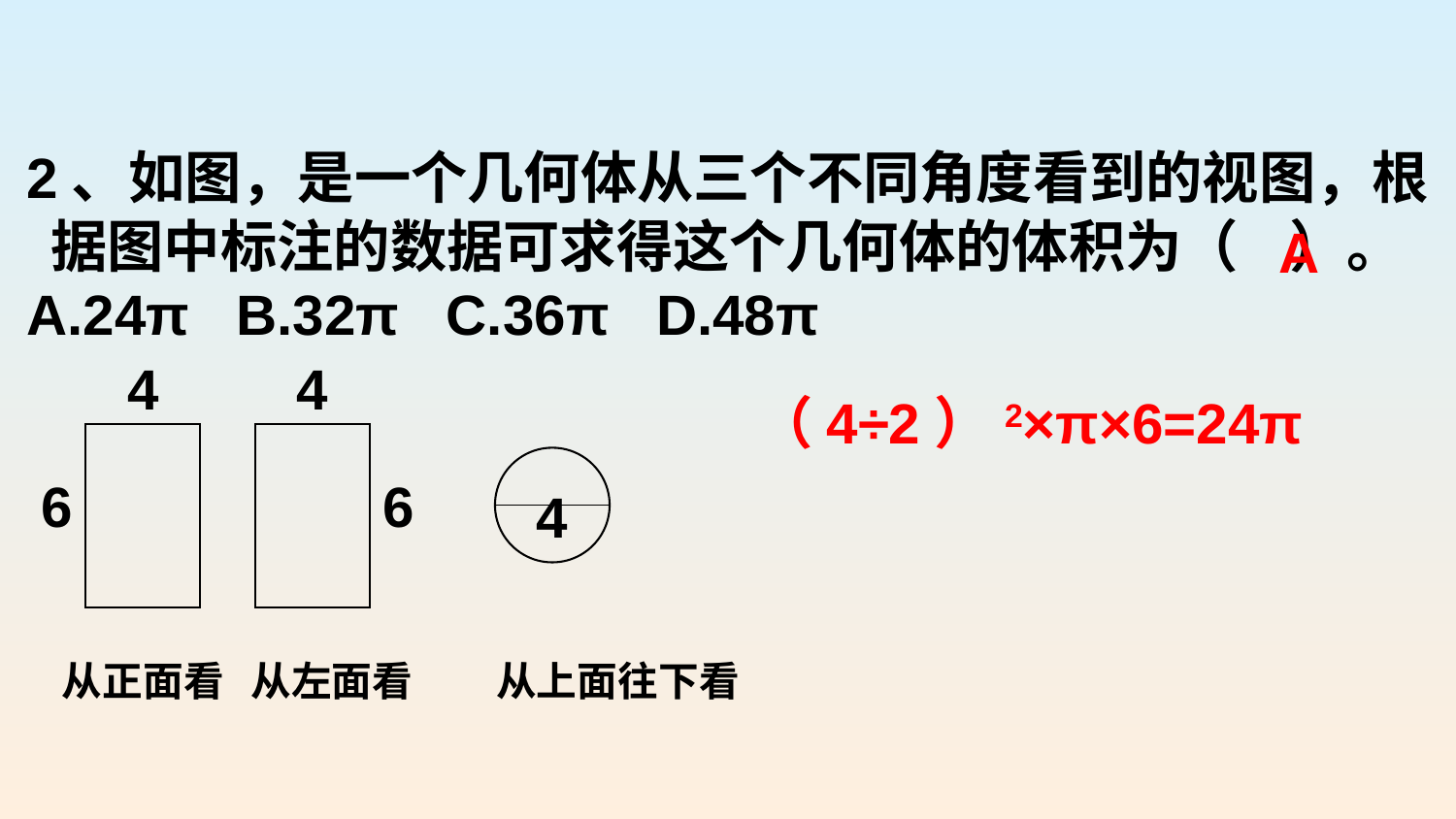

2、如图，是一个几何体从三个不同角度看到的视图，根据图中标注的数据可求得这个几何体的体积为（    ）。
A.24π   B.32π   C.36π   D.48π

A
4
4
（4÷2）2×π×6=24π

6
6
4
从正面看
从左面看
从上面往下看